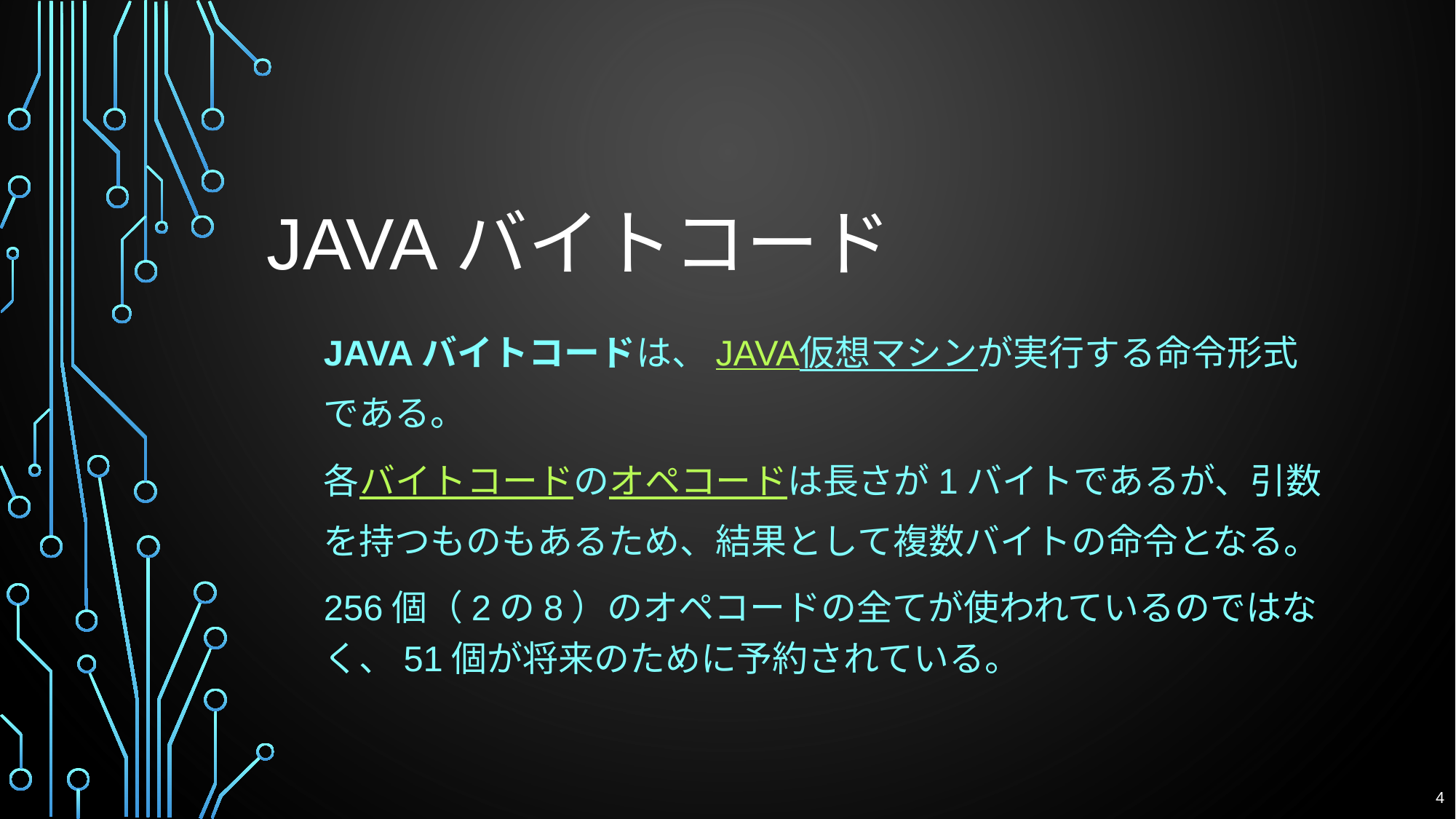

# Javaバイトコード
Javaバイトコードは、Java仮想マシンが実行する命令形式である。
各バイトコードのオペコードは長さが1バイトであるが、引数を持つものもあるため、結果として複数バイトの命令となる。
256個（2の8）のオペコードの全てが使われているのではなく、51個が将来のために予約されている。
4